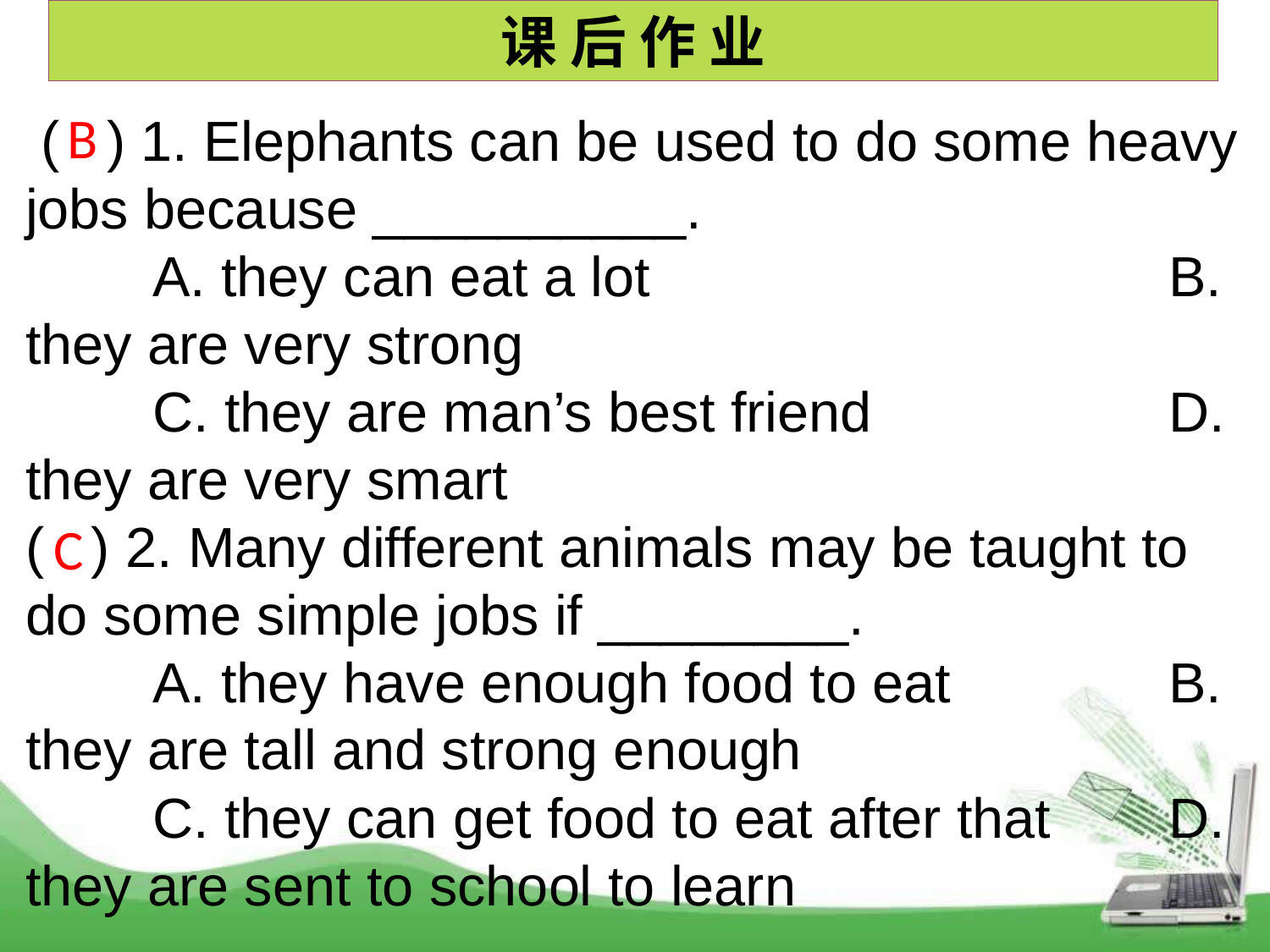

课 后 作 业
B
 (   ) 1. Elephants can be used to do some heavy jobs because __________.
	A. they can eat a lot   				B. they are very strong
	C. they are man’s best friend 			D. they are very smart
(   ) 2. Many different animals may be taught to do some simple jobs if ________.
	A. they have enough food to eat          	B. they are tall and strong enough
	C. they can get food to eat after that	D. they are sent to school to learn
C